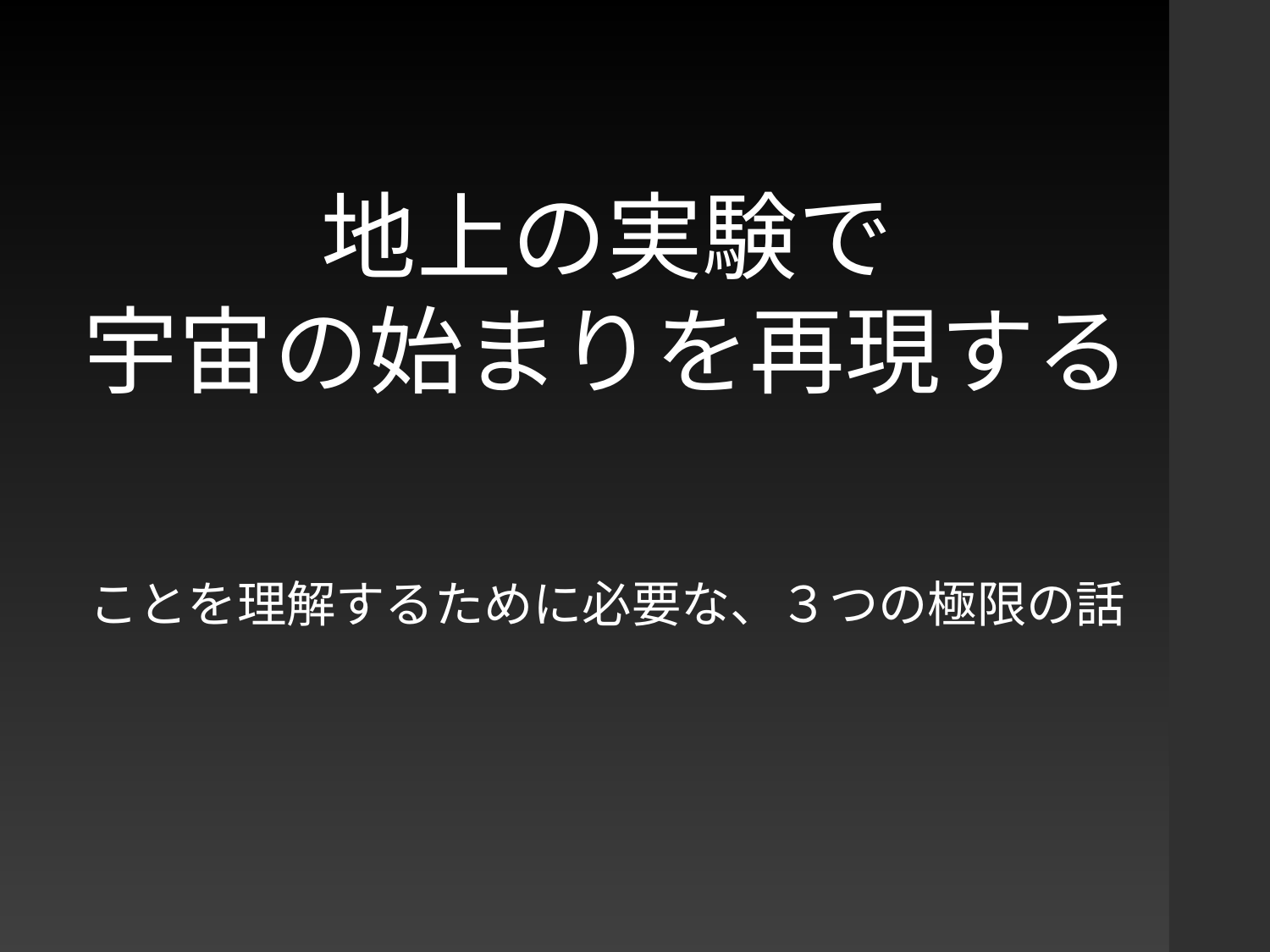

地上の実験で
宇宙の始まりを再現する
ことを理解するために必要な、３つの極限の話